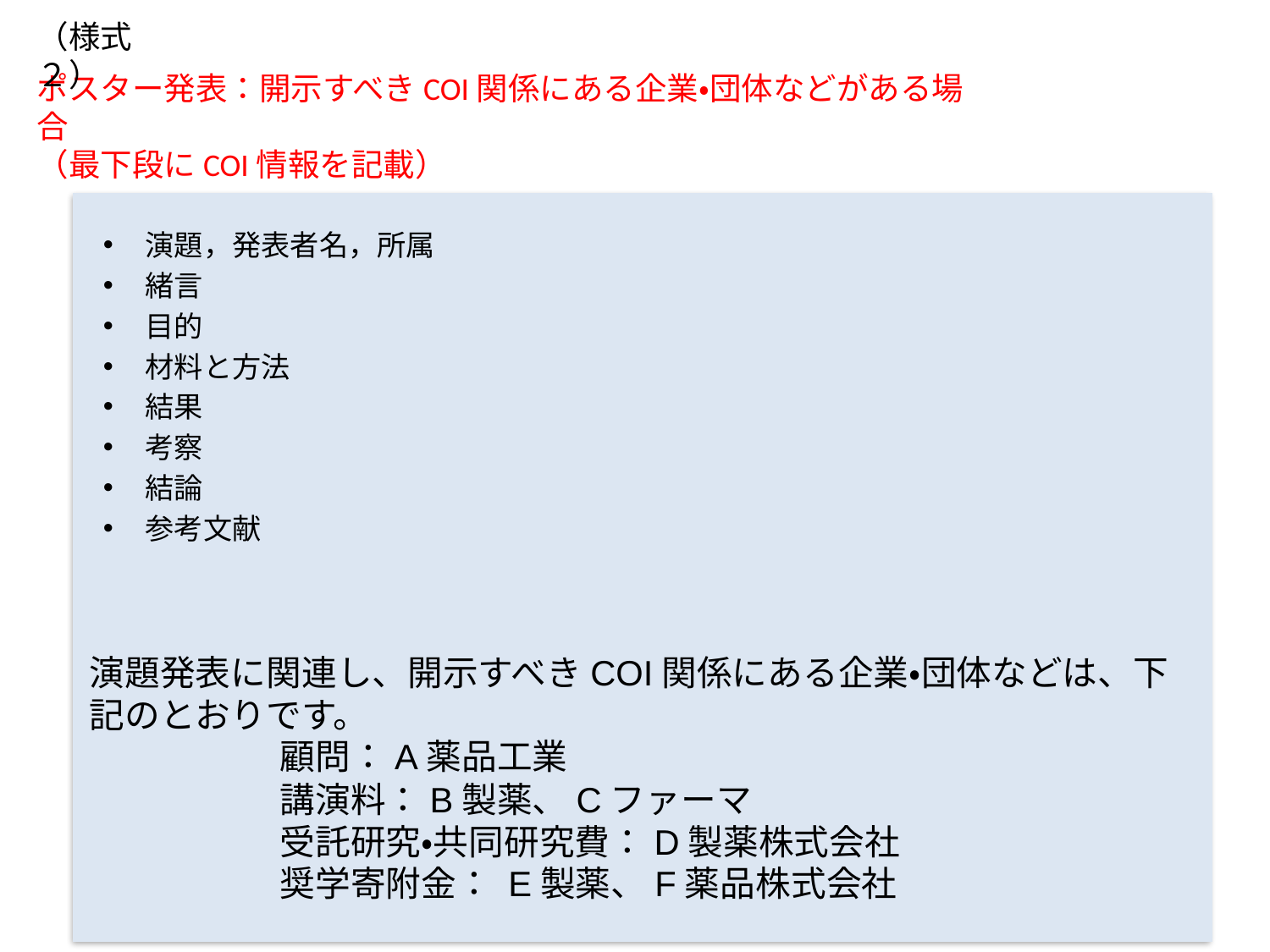

（様式２）
ポスター発表：開示すべきCOI関係にある企業・団体などがある場合
（最下段にCOI情報を記載）

演題，発表者名，所属
緒言
目的
材料と方法
結果
考察
結論
参考文献
演題発表に関連し、開示すべきCOI関係にある企業・団体などは、下記のとおりです。
顧問：A薬品工業
講演料：B製薬、Cファーマ
受託研究・共同研究費：D製薬株式会社
奨学寄附金： E製薬、F薬品株式会社